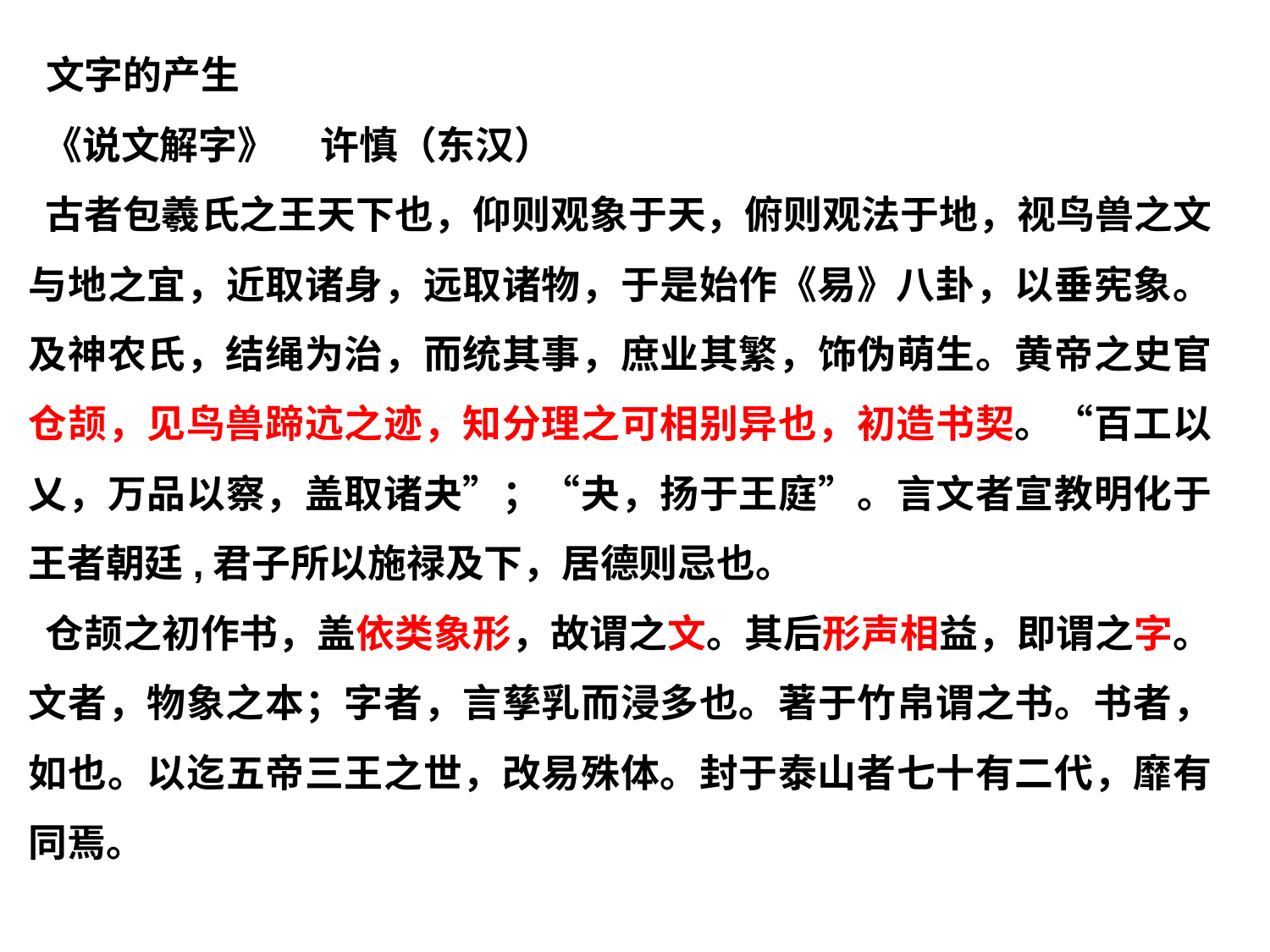

文字的产生
      《说文解字》     许慎（东汉）
      古者包羲氏之王天下也，仰则观象于天，俯则观法于地，视鸟兽之文与地之宜，近取诸身，远取诸物，于是始作《易》八卦，以垂宪象。及神农氏，结绳为治，而统其事，庶业其繁，饰伪萌生。黄帝之史官仓颉，见鸟兽蹄迒之迹，知分理之可相别异也，初造书契。“百工以乂，万品以察，盖取诸夬”；“夬，扬于王庭”。言文者宣教明化于王者朝廷,君子所以施禄及下，居德则忌也。
      仓颉之初作书，盖依类象形，故谓之文。其后形声相益，即谓之字。文者，物象之本；字者，言孳乳而浸多也。著于竹帛谓之书。书者，如也。以迄五帝三王之世，改易殊体。封于泰山者七十有二代，靡有同焉。